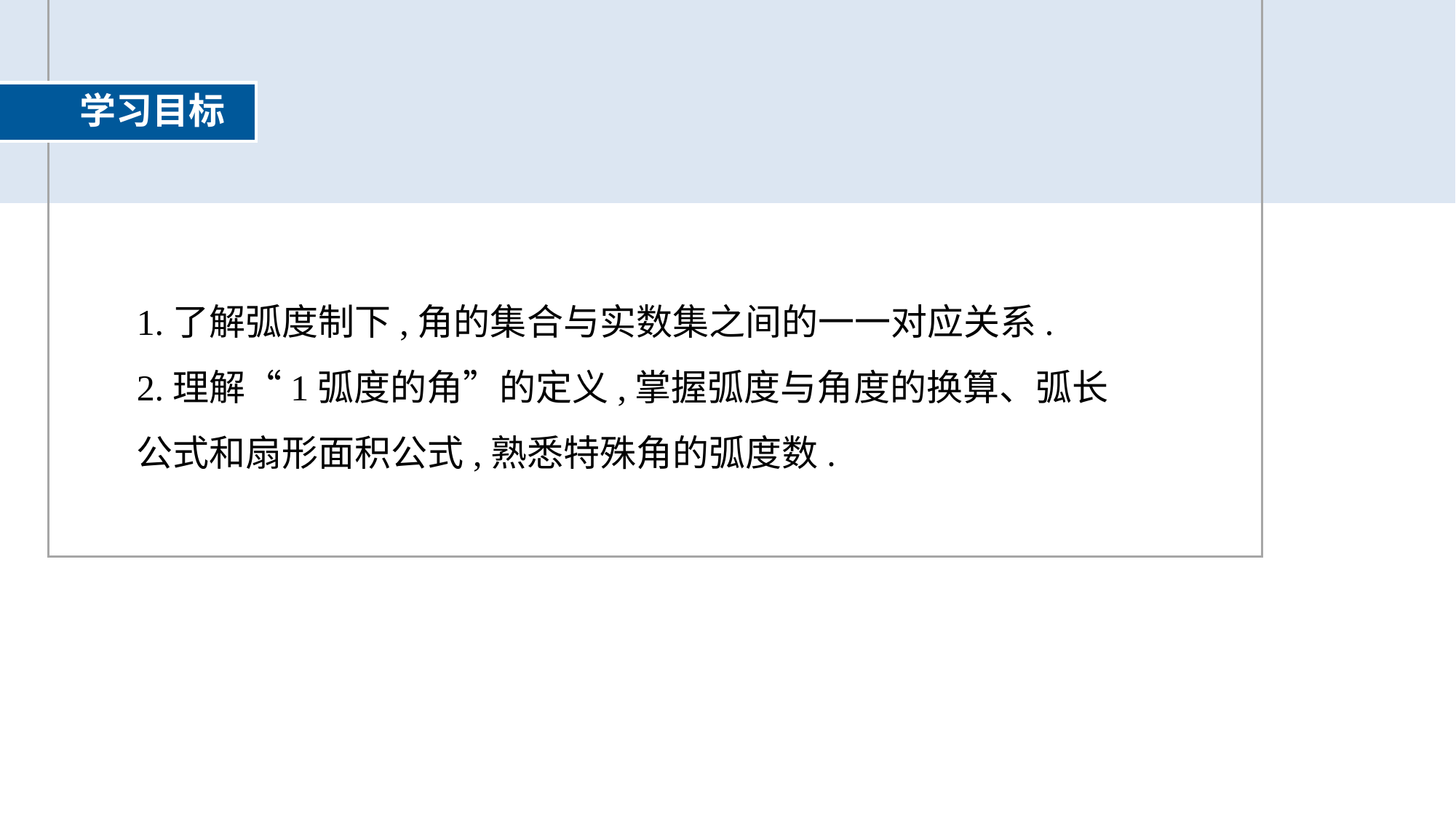

学习目标

1.了解弧度制下,角的集合与实数集之间的一一对应关系.
2.理解“1弧度的角”的定义,掌握弧度与角度的换算、弧长公式和扇形面积公式,熟悉特殊角的弧度数.